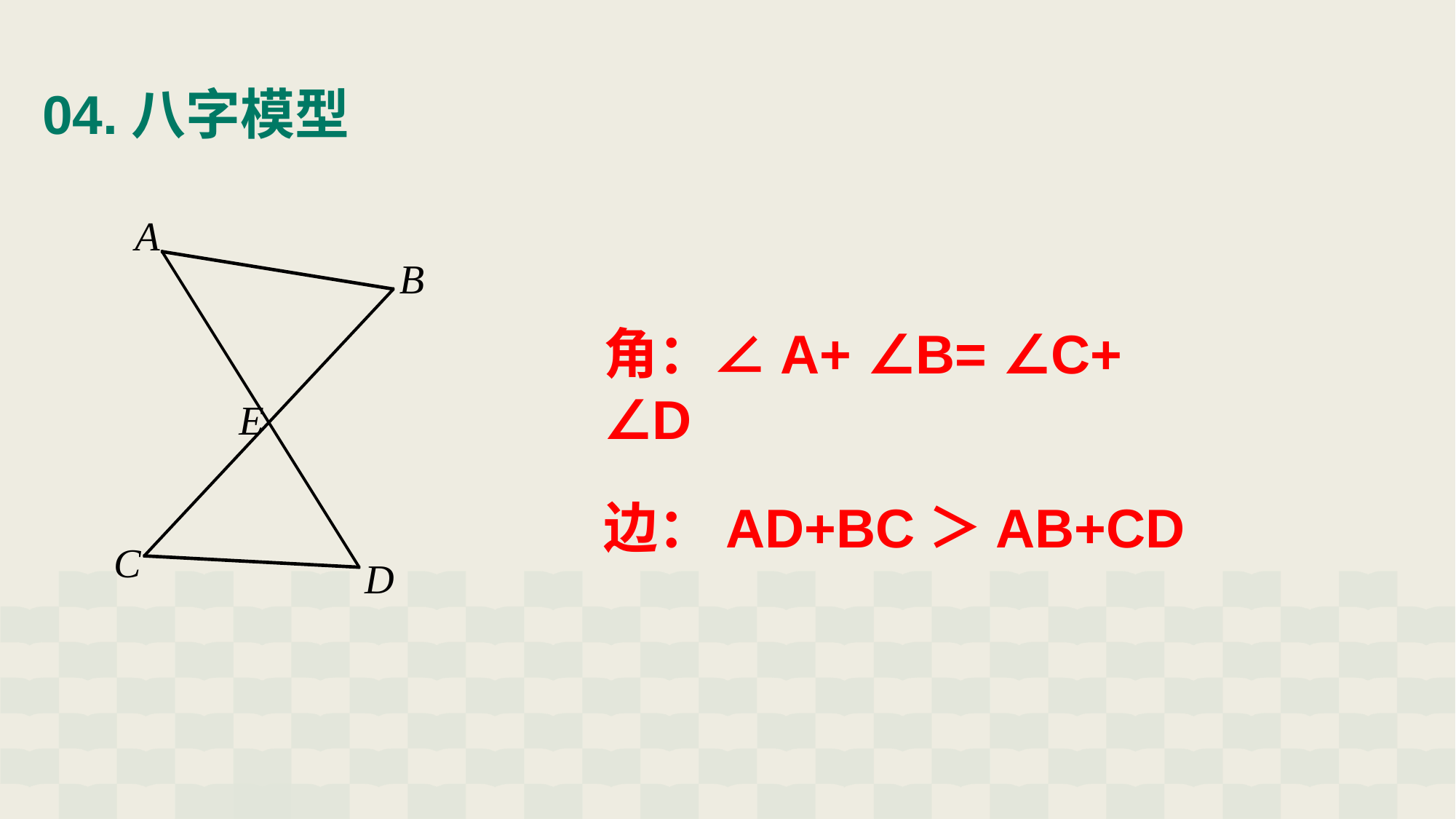

# 04.八字模型
A

B

角：∠A+ ∠B= ∠C+ ∠D

边：AD+BC＞AB+CD
E

C
D